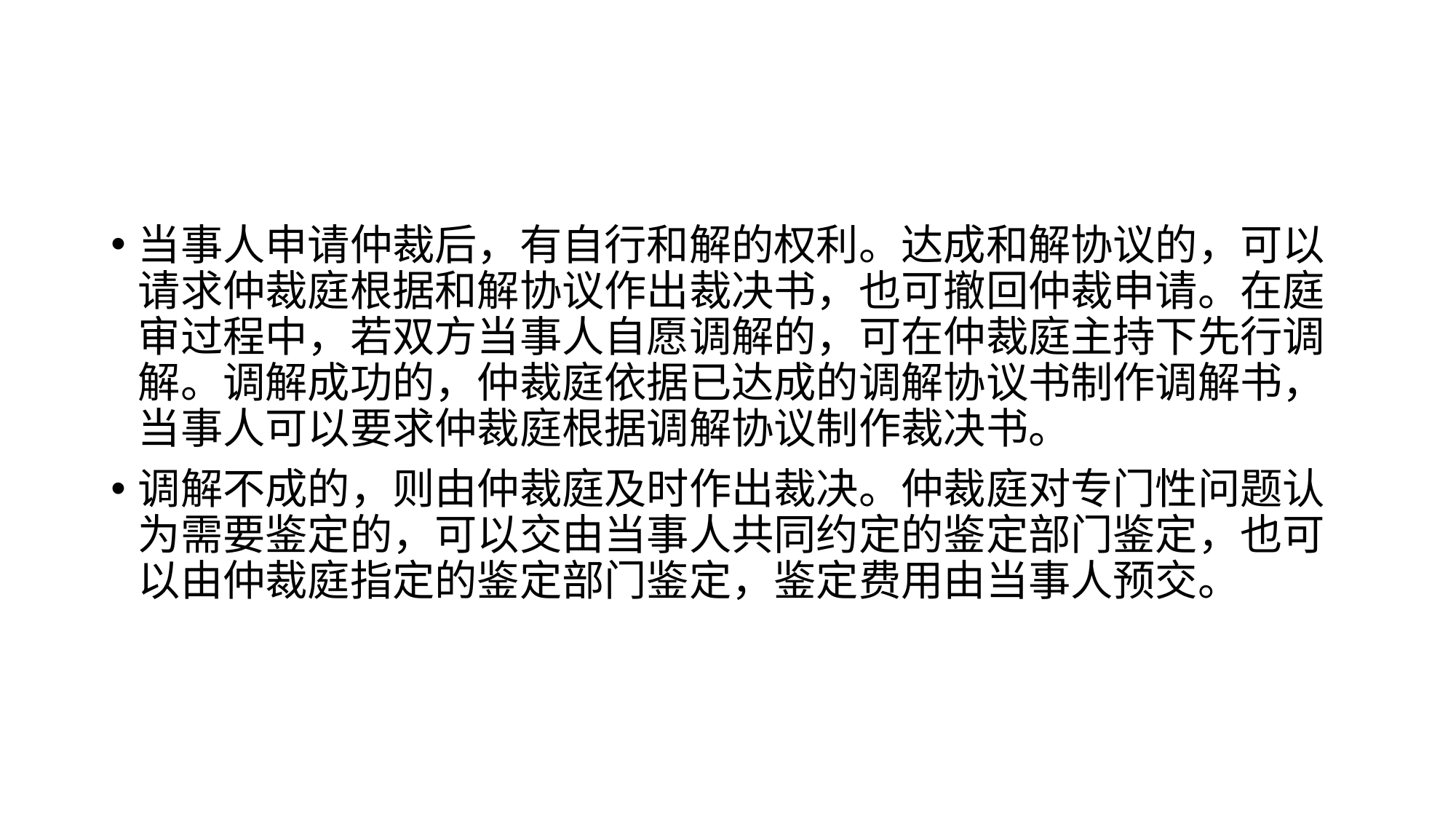

#
当事人申请仲裁后，有自行和解的权利。达成和解协议的，可以请求仲裁庭根据和解协议作出裁决书，也可撤回仲裁申请。在庭审过程中，若双方当事人自愿调解的，可在仲裁庭主持下先行调解。调解成功的，仲裁庭依据已达成的调解协议书制作调解书，当事人可以要求仲裁庭根据调解协议制作裁决书。
调解不成的，则由仲裁庭及时作出裁决。仲裁庭对专门性问题认为需要鉴定的，可以交由当事人共同约定的鉴定部门鉴定，也可以由仲裁庭指定的鉴定部门鉴定，鉴定费用由当事人预交。